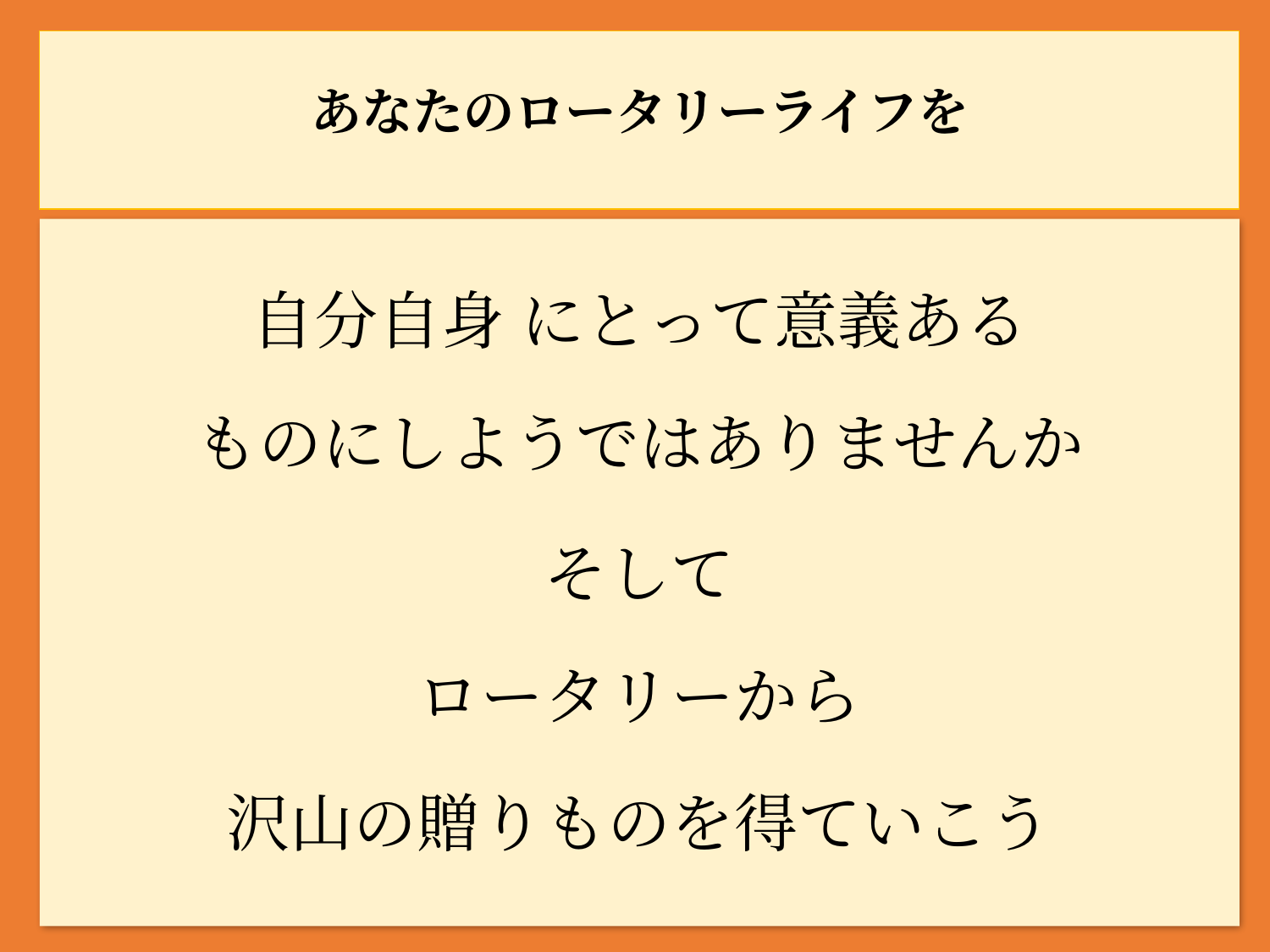

# あなたのロータリーライフを

自分自身 にとって意義ある

ものにしようではありませんか

そして

ロータリーから

沢山の贈りものを得ていこう